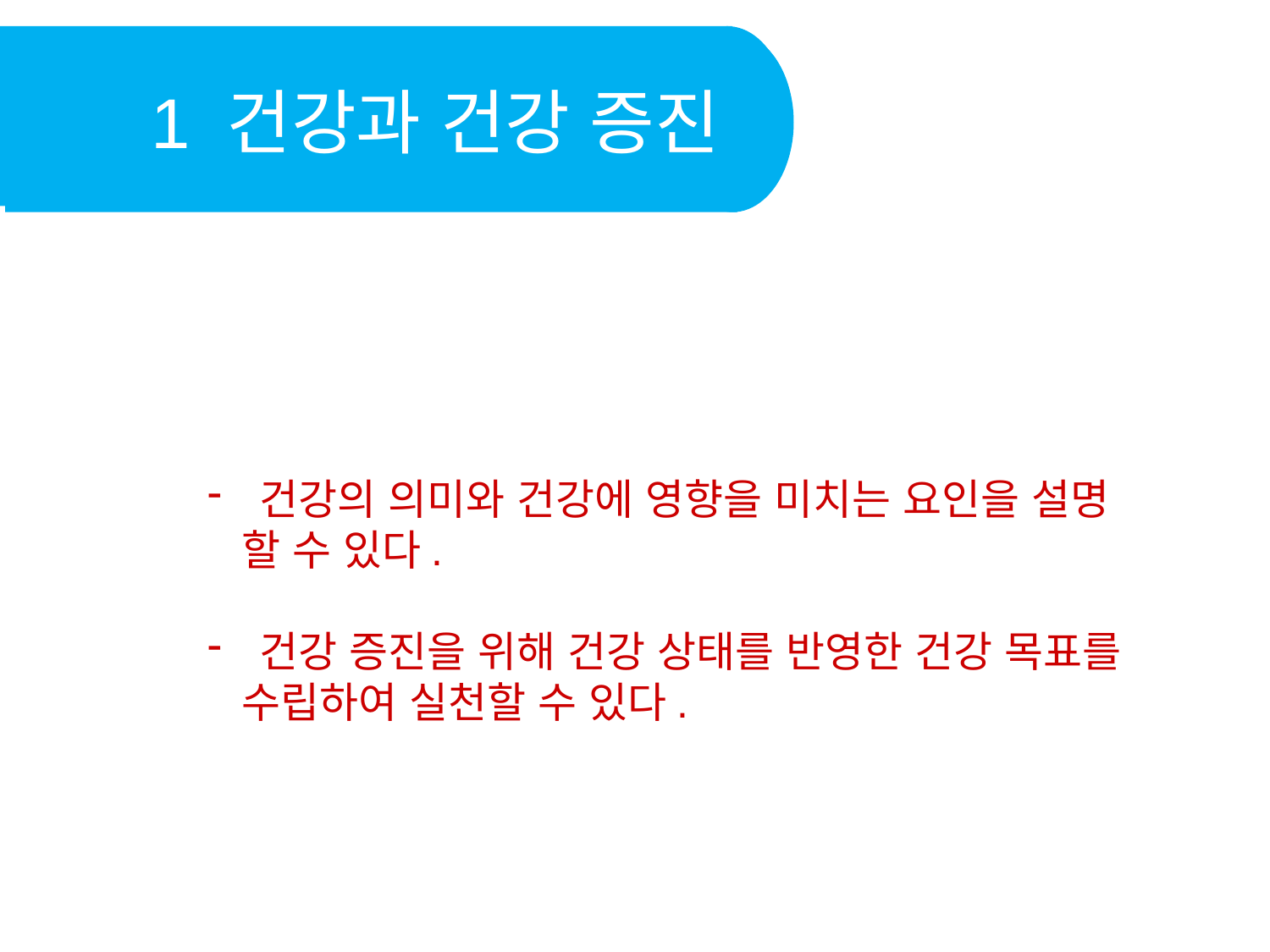

1 건강과 건강 증진

 건강의 의미와 건강에 영향을 미치는 요인을 설명
  할 수 있다.

 건강 증진을 위해 건강 상태를 반영한 건강 목표를
  수립하여 실천할 수 있다.